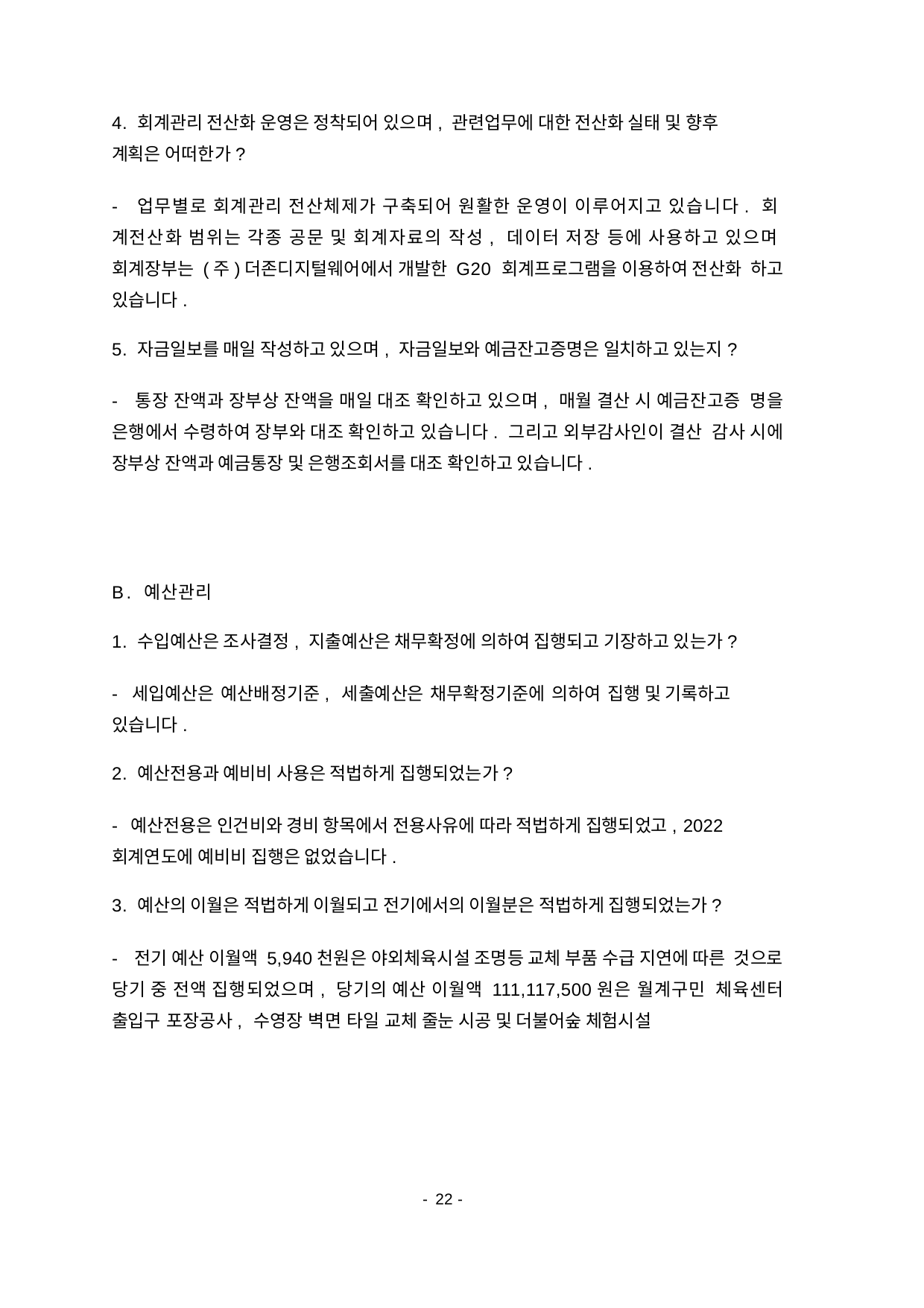

4. 회계관리 전산화 운영은 정착되어 있으며, 관련업무에 대한 전산화 실태 및 향후  계획은 어떠한가?

- 업무별로 회계관리 전산체제가 구축되어 원활한 운영이 이루어지고 있습니다. 회  계전산화 범위는 각종 공문 및 회계자료의 작성, 데이터 저장 등에 사용하고 있으며  회계장부는 (주)더존디지털웨어에서 개발한 G20 회계프로그램을 이용하여 전산화  하고 있습니다.

5. 자금일보를 매일 작성하고 있으며, 자금일보와 예금잔고증명은 일치하고 있는지?

- 통장 잔액과 장부상 잔액을 매일 대조 확인하고 있으며, 매월 결산 시 예금잔고증  명을 은행에서 수령하여 장부와 대조 확인하고 있습니다. 그리고 외부감사인이 결산  감사 시에 장부상 잔액과 예금통장 및 은행조회서를 대조 확인하고 있습니다.
B. 예산관리

1. 수입예산은 조사결정, 지출예산은 채무확정에 의하여 집행되고 기장하고 있는가?

- 세입예산은 예산배정기준, 세출예산은 채무확정기준에 의하여 집행 및 기록하고  있습니다.

2. 예산전용과 예비비 사용은 적법하게 집행되었는가?

- 예산전용은 인건비와 경비 항목에서 전용사유에 따라 적법하게 집행되었고, 2022  회계연도에 예비비 집행은 없었습니다.

3. 예산의 이월은 적법하게 이월되고 전기에서의 이월분은 적법하게 집행되었는가?

- 전기 예산 이월액 5,940천원은 야외체육시설 조명등 교체 부품 수급 지연에 따른  것으로 당기 중 전액 집행되었으며, 당기의 예산 이월액 111,117,500원은 월계구민  체육센터 출입구 포장공사, 수영장 벽면 타일 교체 줄눈 시공 및 더불어숲 체험시설
- 22 -